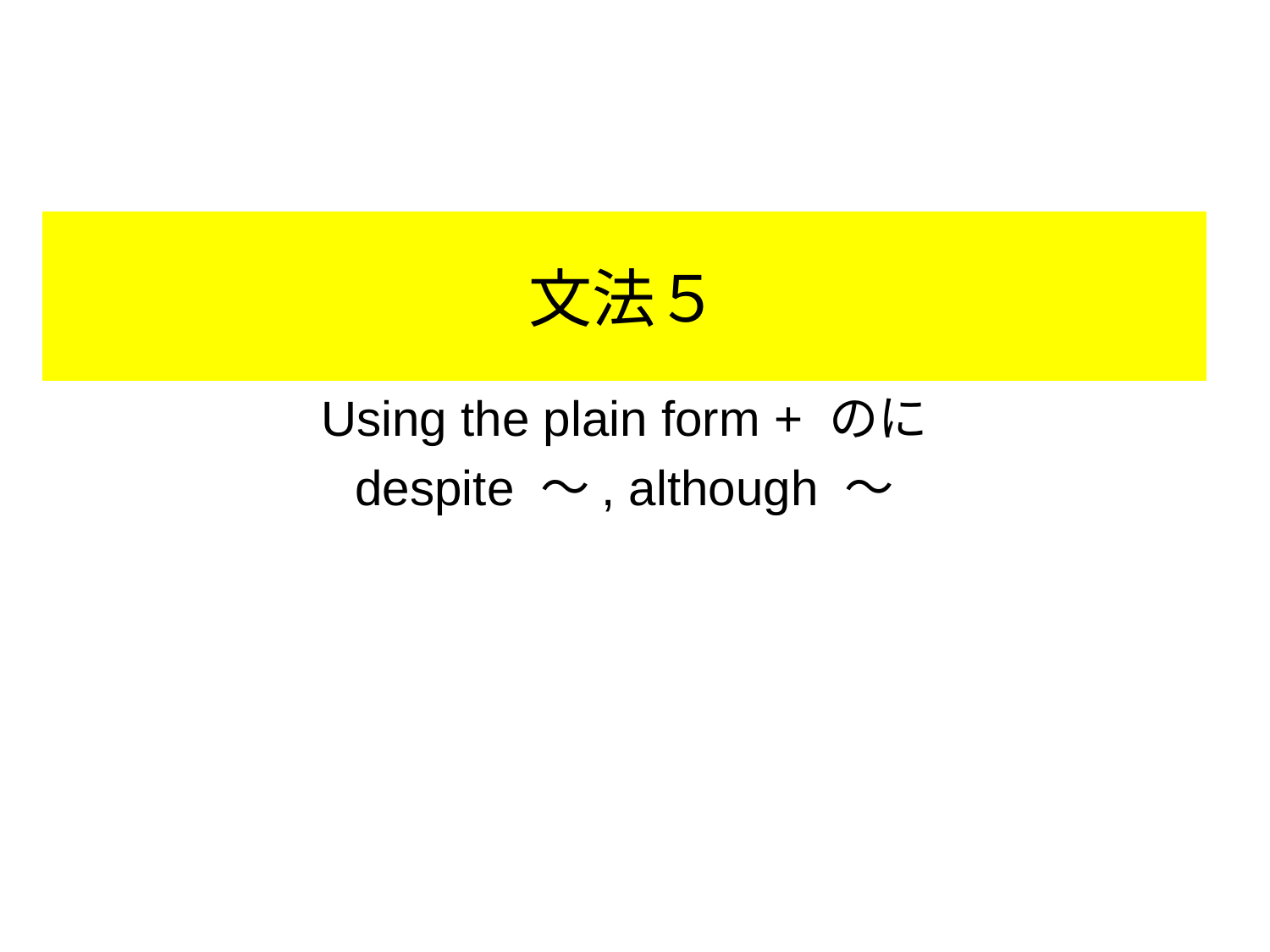

# 文法５
Using the plain form + のに
despite ～, although ～